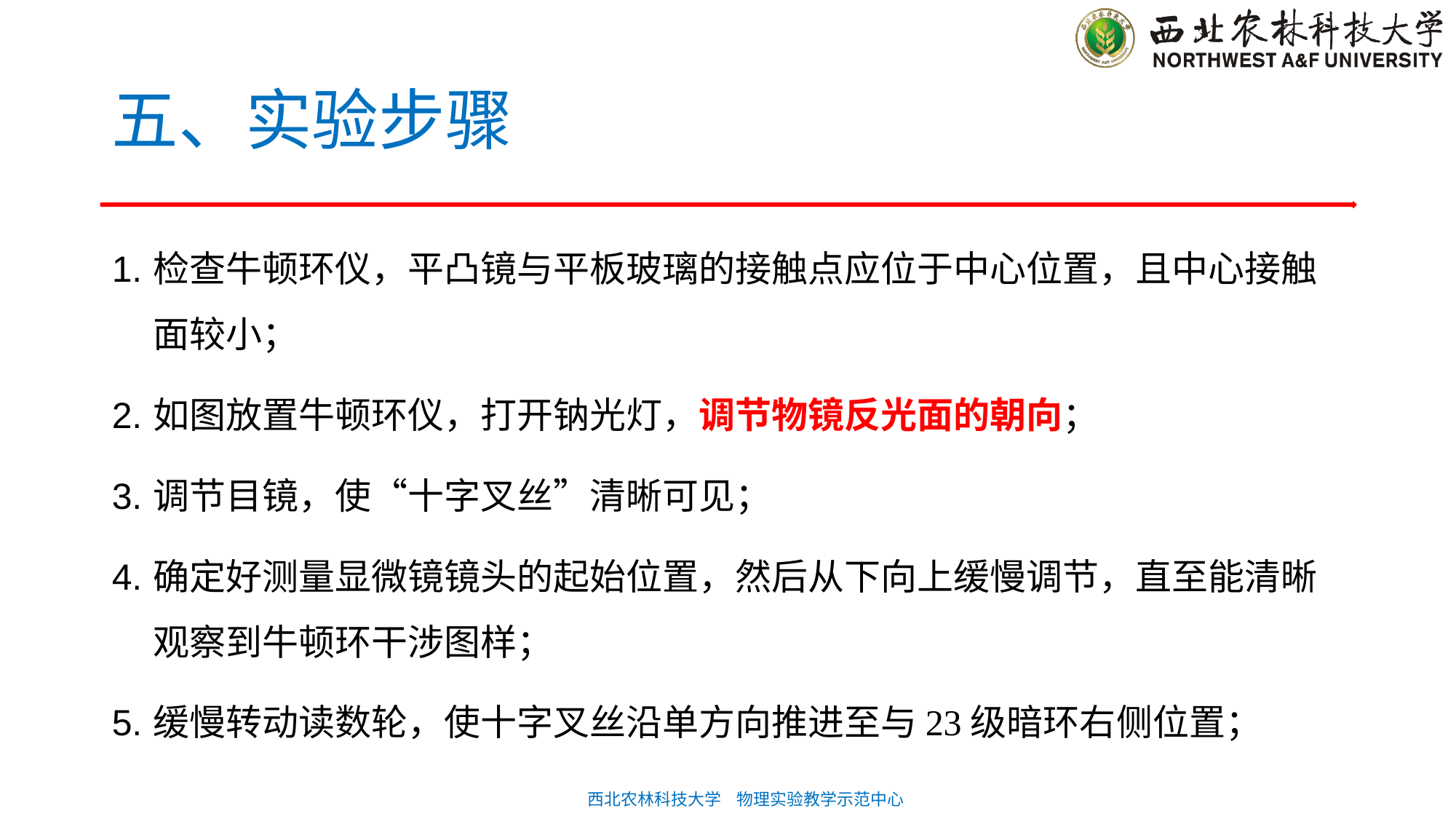

# 五、实验步骤
检查牛顿环仪，平凸镜与平板玻璃的接触点应位于中心位置，且中心接触面较小；
如图放置牛顿环仪，打开钠光灯，调节物镜反光面的朝向；
调节目镜，使“十字叉丝”清晰可见；
确定好测量显微镜镜头的起始位置，然后从下向上缓慢调节，直至能清晰观察到牛顿环干涉图样；
缓慢转动读数轮，使十字叉丝沿单方向推进至与23级暗环右侧位置；